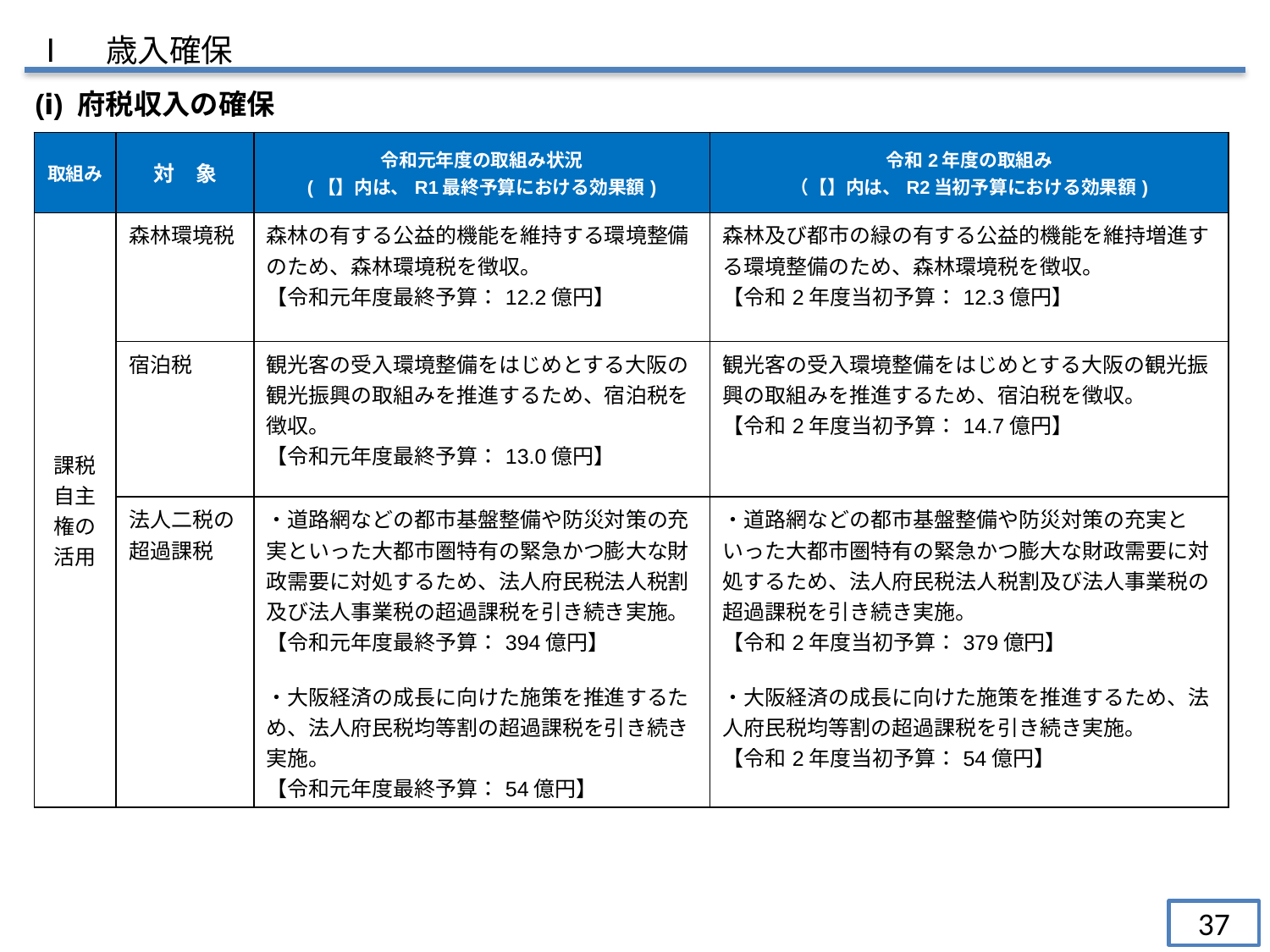

Ⅰ　歳入確保
(ⅰ) 府税収入の確保
| 取組み | 対　象 | 令和元年度の取組み状況 (【】内は、R1最終予算における効果額) | 令和2年度の取組み （【】内は、R2当初予算における効果額) |
| --- | --- | --- | --- |
| 課税自主権の活用 | 森林環境税 | 森林の有する公益的機能を維持する環境整備のため、森林環境税を徴収。 【令和元年度最終予算：12.2億円】 | 森林及び都市の緑の有する公益的機能を維持増進する環境整備のため、森林環境税を徴収。 【令和2年度当初予算：12.3億円】 |
|  | 宿泊税 | 観光客の受入環境整備をはじめとする大阪の観光振興の取組みを推進するため、宿泊税を徴収。 【令和元年度最終予算：13.0億円】 | 観光客の受入環境整備をはじめとする大阪の観光振興の取組みを推進するため、宿泊税を徴収。 【令和2年度当初予算：14.7億円】 |
|  | 法人二税の超過課税 | ・道路網などの都市基盤整備や防災対策の充実といった大都市圏特有の緊急かつ膨大な財政需要に対処するため、法人府民税法人税割及び法人事業税の超過課税を引き続き実施。 【令和元年度最終予算：394億円】 ・大阪経済の成長に向けた施策を推進するため、法人府民税均等割の超過課税を引き続き実施。 【令和元年度最終予算：54億円】 | ・道路網などの都市基盤整備や防災対策の充実といった大都市圏特有の緊急かつ膨大な財政需要に対処するため、法人府民税法人税割及び法人事業税の超過課税を引き続き実施。 【令和2年度当初予算：379億円】 ・大阪経済の成長に向けた施策を推進するため、法人府民税均等割の超過課税を引き続き実施。 【令和2年度当初予算：54億円】 |
37